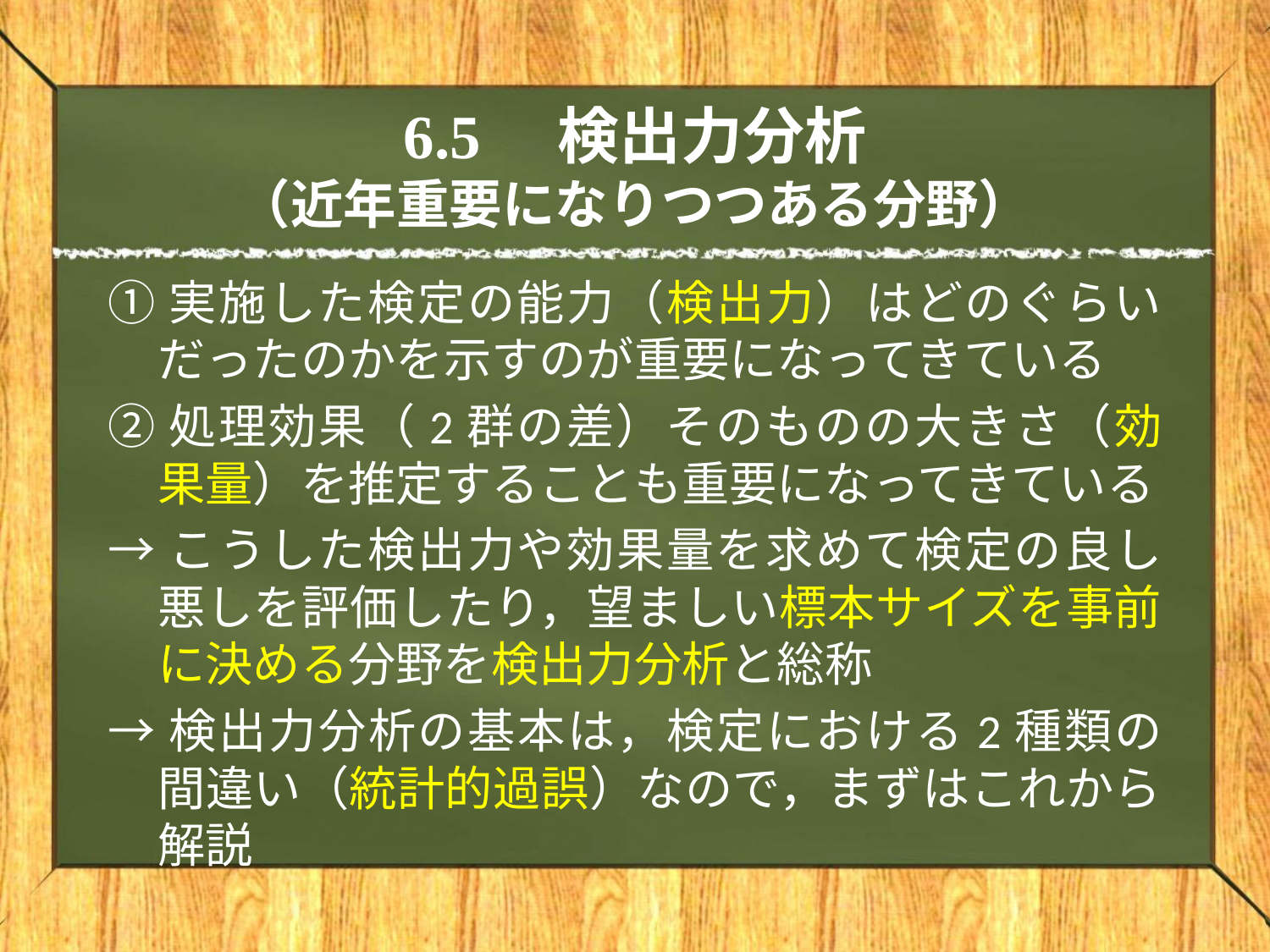

# 6.5　検出力分析 （近年重要になりつつある分野）
①実施した検定の能力（検出力）はどのぐらいだったのかを示すのが重要になってきている
②処理効果（2群の差）そのものの大きさ（効果量）を推定することも重要になってきている
→こうした検出力や効果量を求めて検定の良し悪しを評価したり，望ましい標本サイズを事前に決める分野を検出力分析と総称
→検出力分析の基本は，検定における2種類の間違い（統計的過誤）なので，まずはこれから解説